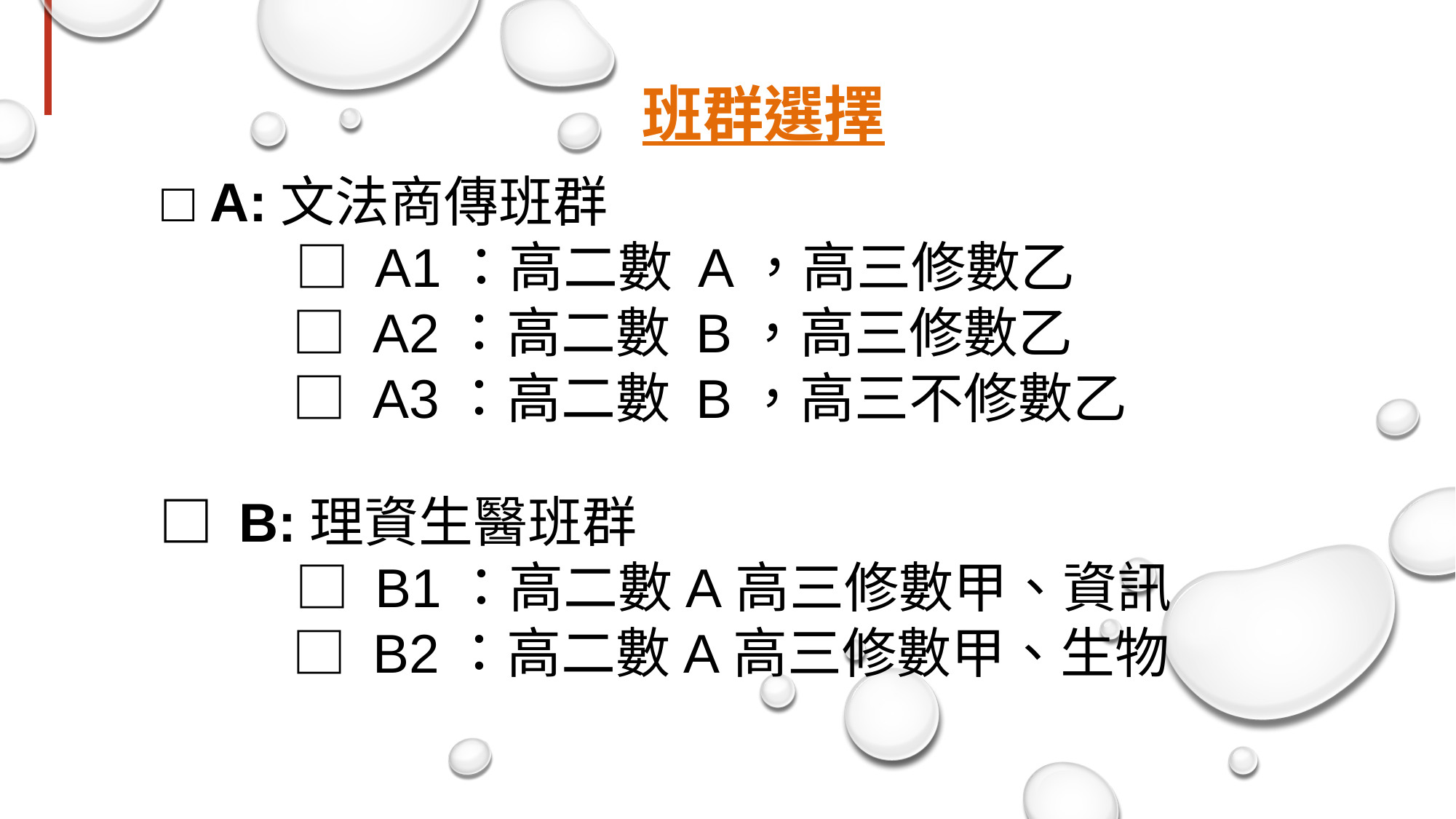

# 班群選擇
 □ A:文法商傳班群
            □ A1：高二數 A，高三修數乙
            □ A2：高二數 B，高三修數乙
            □ A3：高二數 B，高三不修數乙
 □ B:理資生醫班群
            □ B1：高二數A高三修數甲、資訊
            □ B2：高二數A高三修數甲、生物